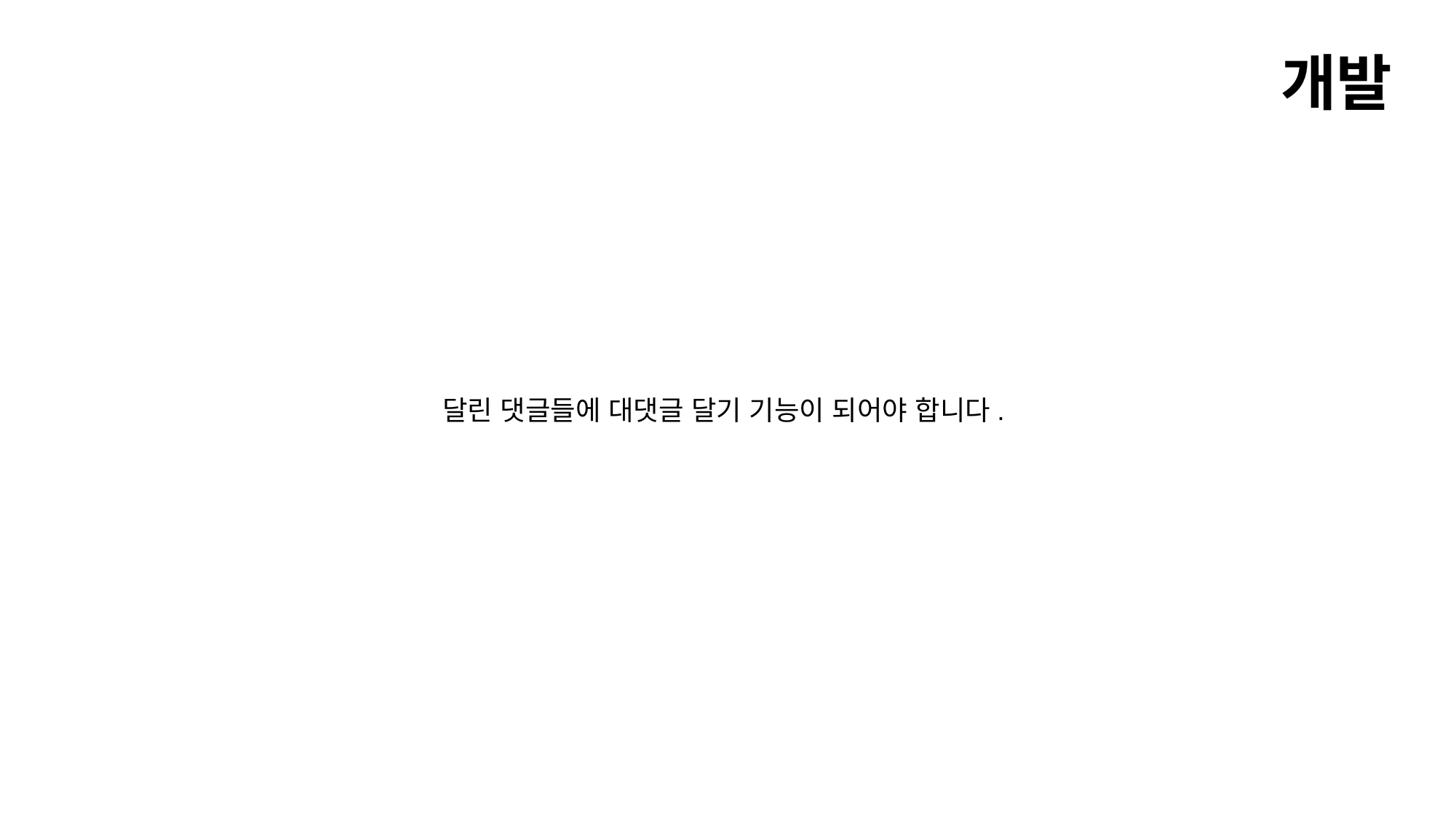

개발
달린 댓글들에 대댓글 달기 기능이 되어야 합니다.